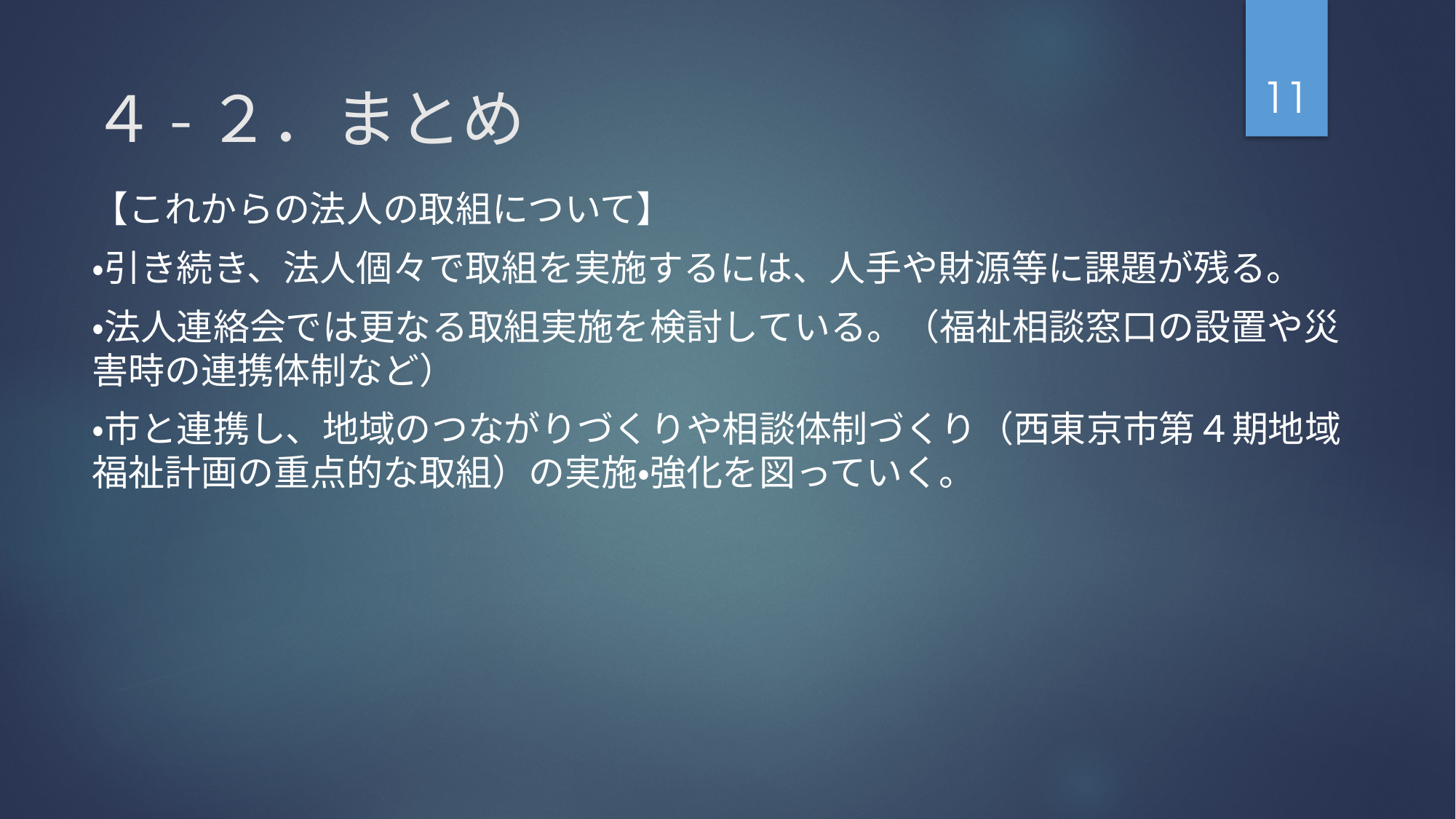

11
# ４-２．まとめ
【これからの法人の取組について】
・引き続き、法人個々で取組を実施するには、人手や財源等に課題が残る。
・法人連絡会では更なる取組実施を検討している。（福祉相談窓口の設置や災害時の連携体制など）
・市と連携し、地域のつながりづくりや相談体制づくり（西東京市第４期地域福祉計画の重点的な取組）の実施・強化を図っていく。